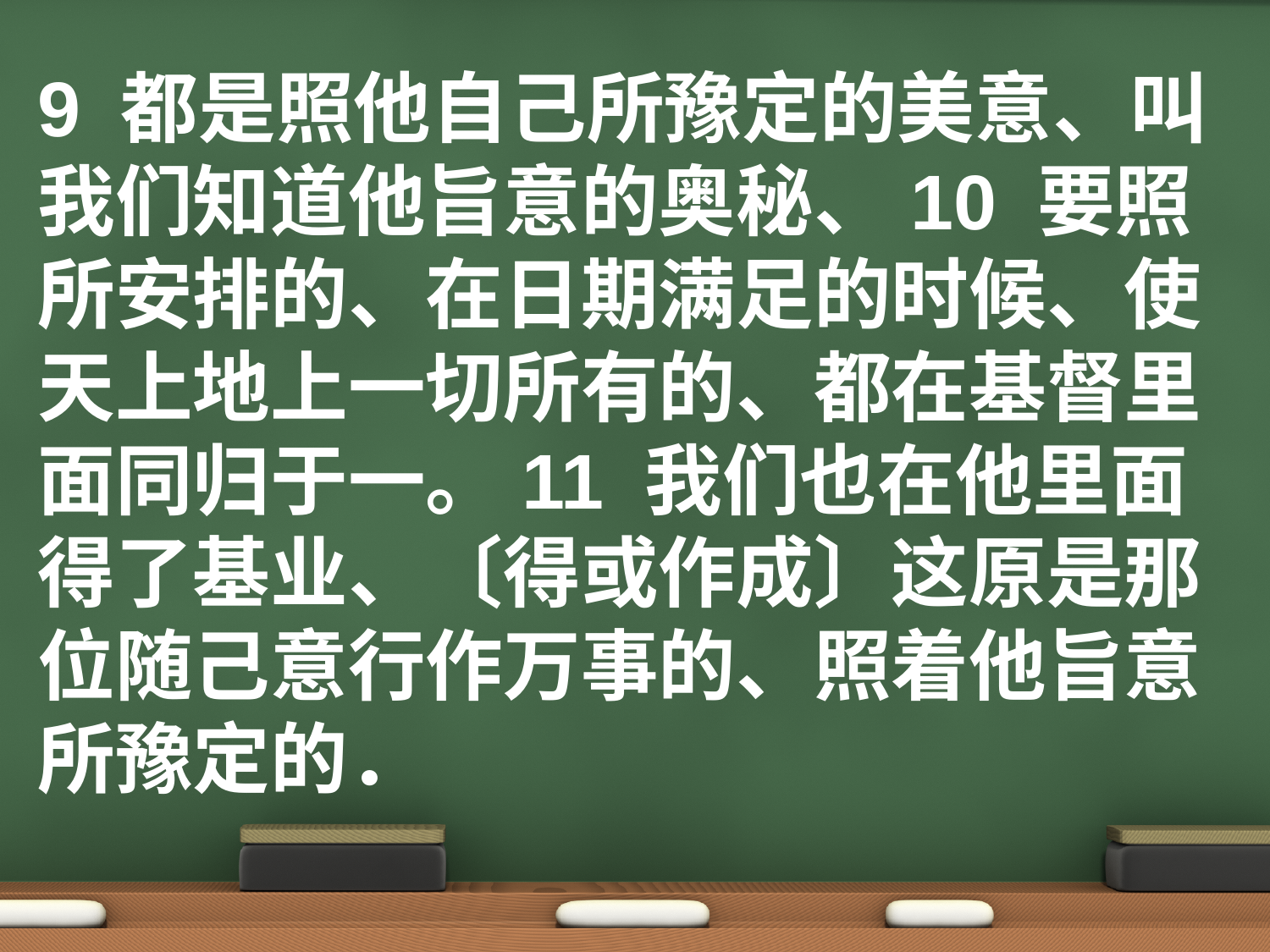

9 都是照他自己所豫定的美意、叫我们知道他旨意的奥秘、10 要照所安排的、在日期满足的时候、使天上地上一切所有的、都在基督里面同归于一。11 我们也在他里面得了基业、〔得或作成〕这原是那位随己意行作万事的、照着他旨意所豫定的．